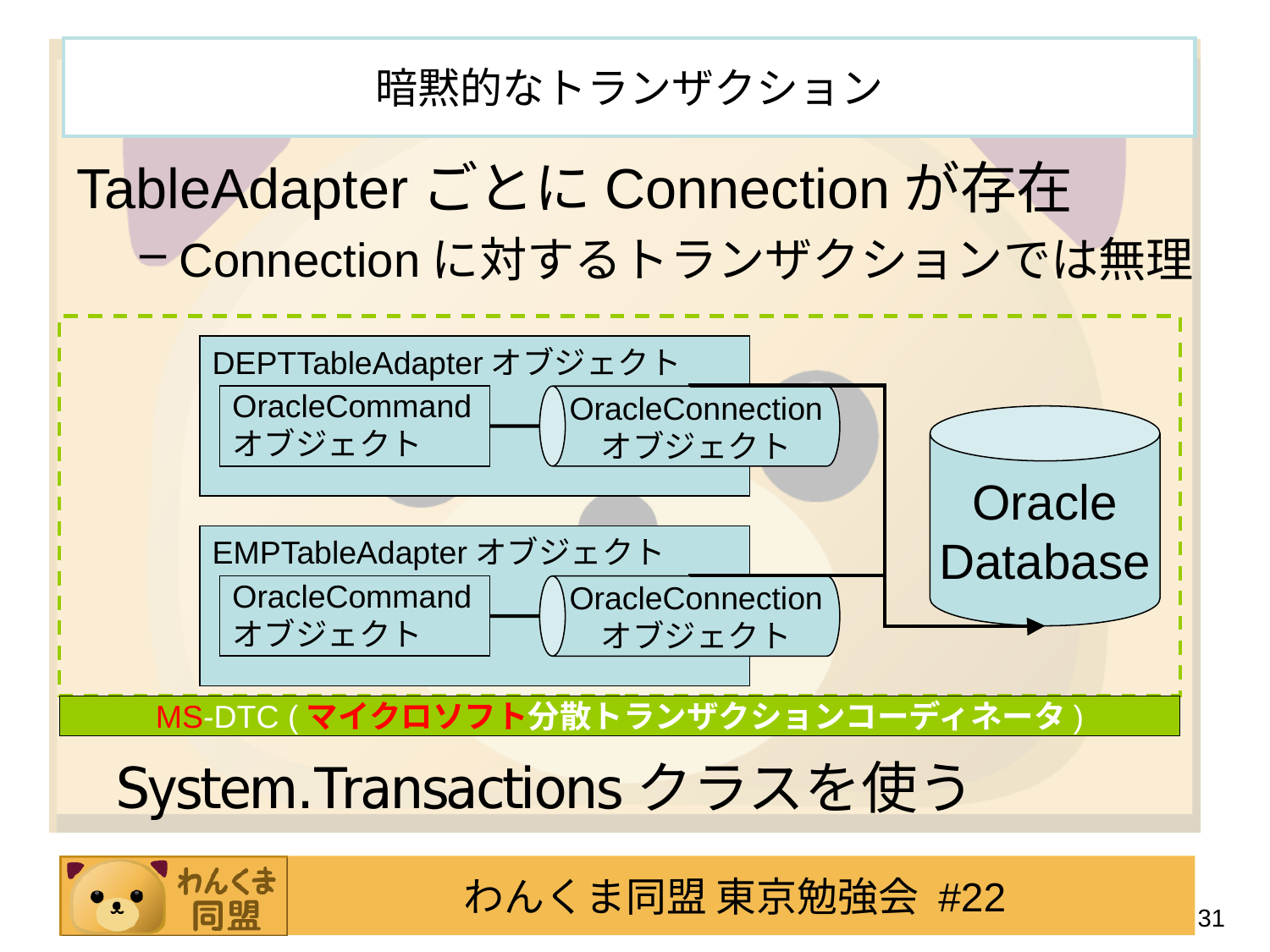

# 暗黙的なトランザクション
TableAdapterごとにConnectionが存在
Connectionに対するトランザクションでは無理
OracleConnection
オブジェクト

MS-DTC (マイクロソフト分散トランザクションコーディネータ)
DEPTTableAdapterオブジェクト
OracleCommand
オブジェクト
Oracle
Database
OracleConnection
オブジェクト
EMPTableAdapterオブジェクト
OracleCommand
オブジェクト
MS-DTC (マイクロソフト分散トランザクションコーディネータ)
System.Transactionsクラスを使う
31